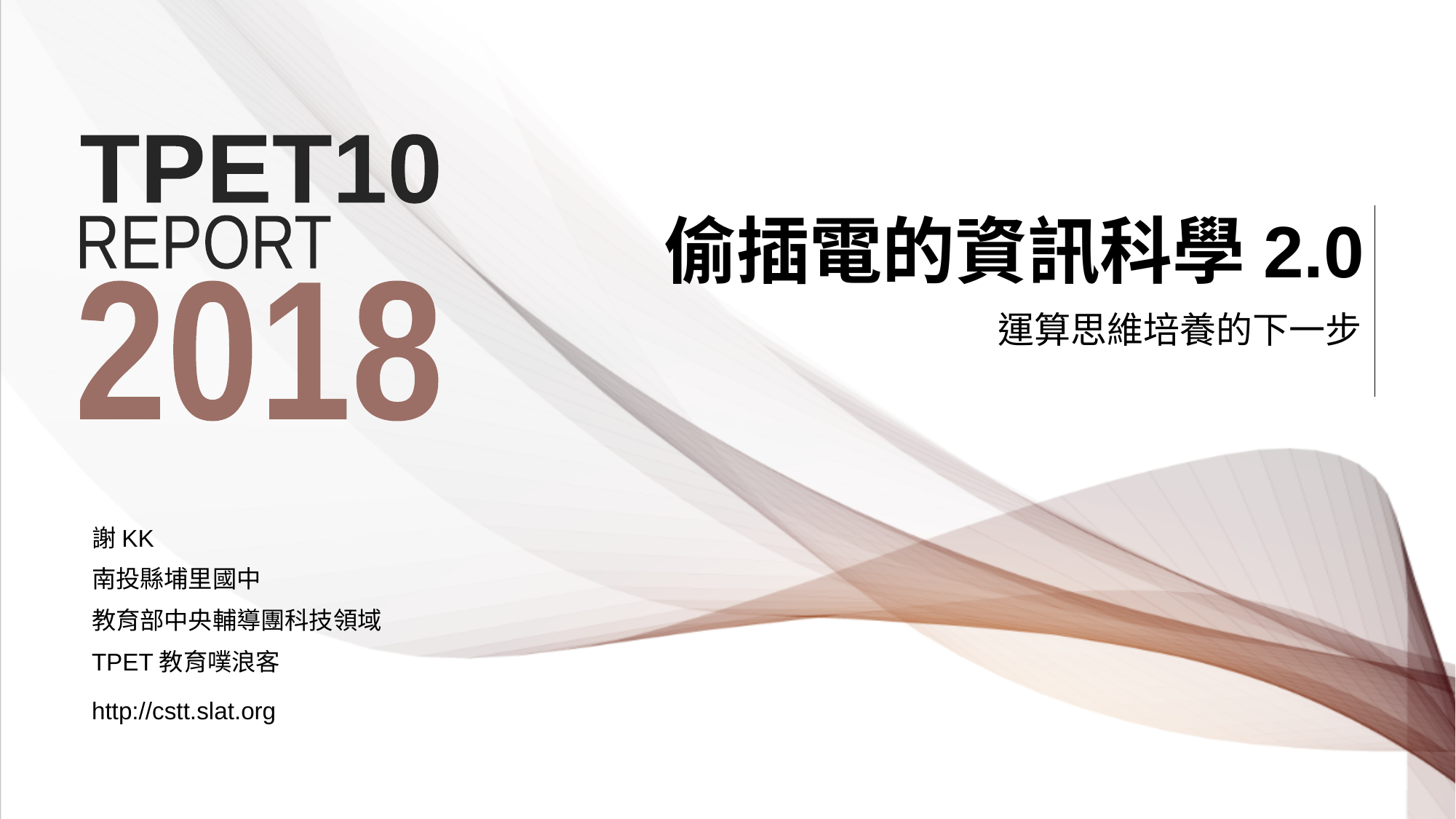

TPET10
REPORT
2018
# 偷插電的資訊科學2.0
運算思維培養的下一步
謝KK
南投縣埔里國中
教育部中央輔導團科技領域
TPET教育噗浪客
http://cstt.slat.org